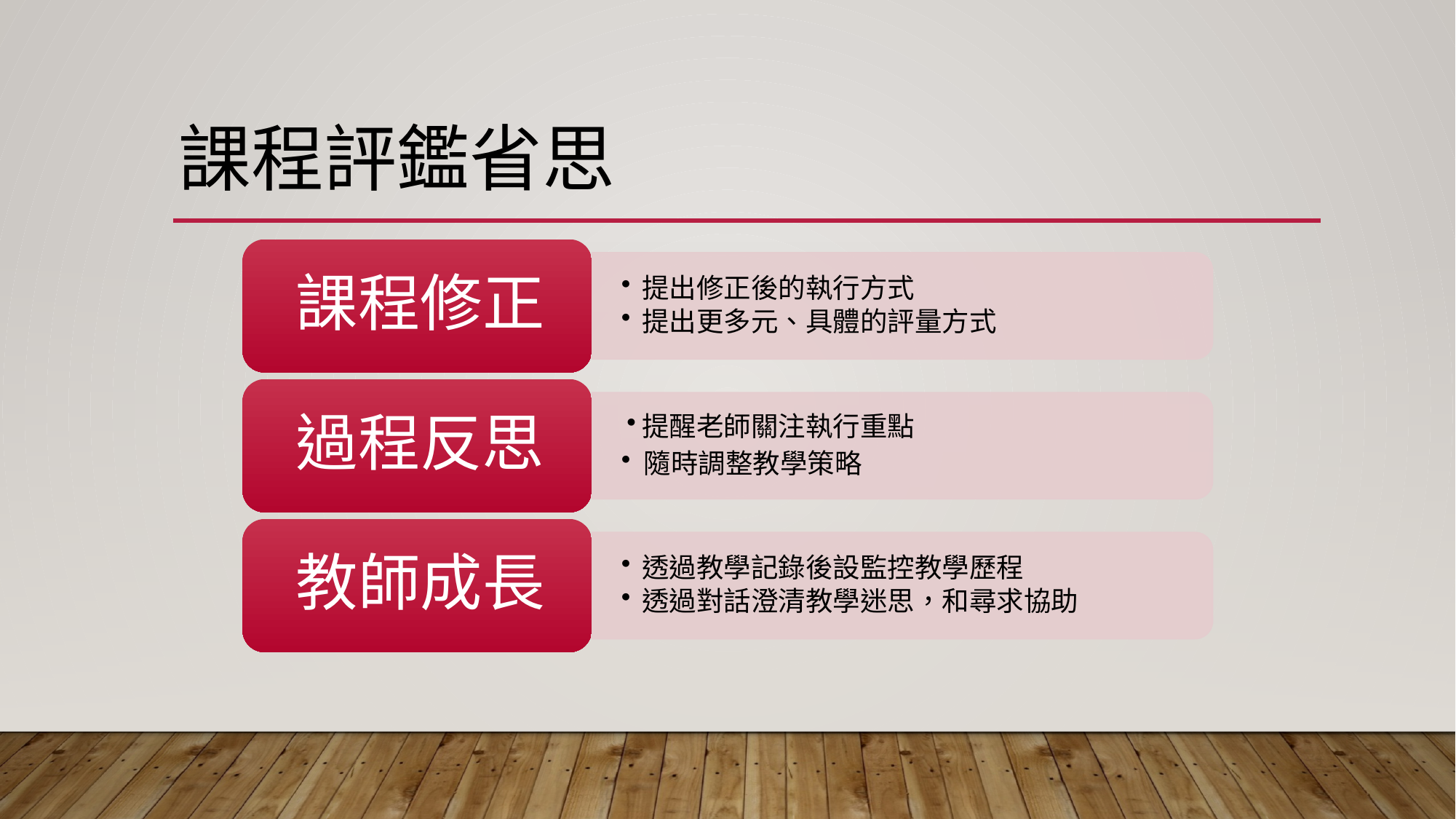

課程評鑑省思
提出修正後的執行方式
提出更多元、具體的評量方式
課程修正
提醒老師關注執行重點
 隨時調整教學策略
過程反思
透過教學記錄後設監控教學歷程
透過對話澄清教學迷思，和尋求協助
教師成長